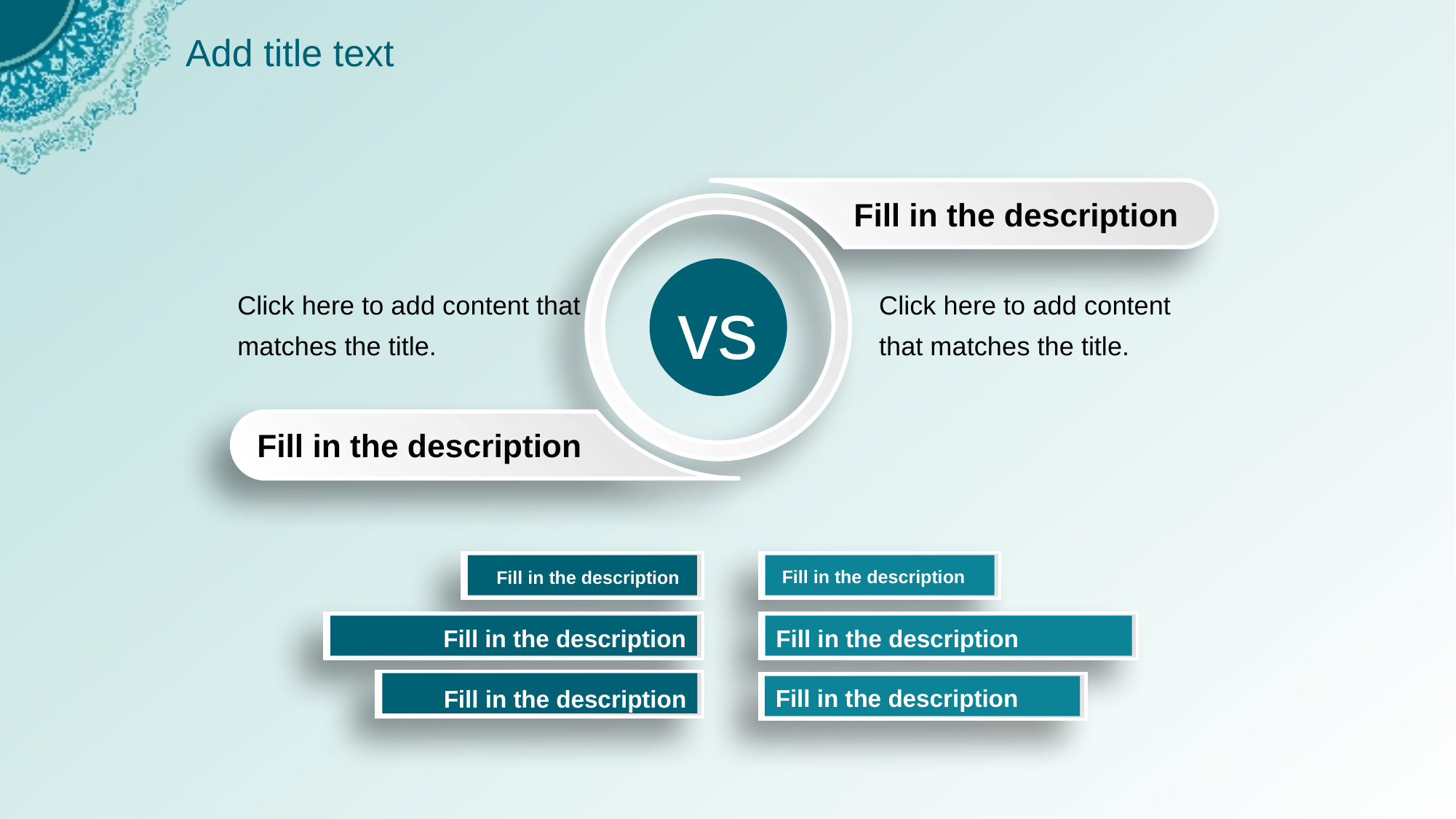

Add title text
            Fill in the description

vs
Click here to add content that matches the title.
Click here to add content that matches the title.
 Fill in the description

Fill in the description

Fill in the description

Fill in the description

Fill in the description

回款数：640万
Fill in the description

Fill in the description
回款数：640万